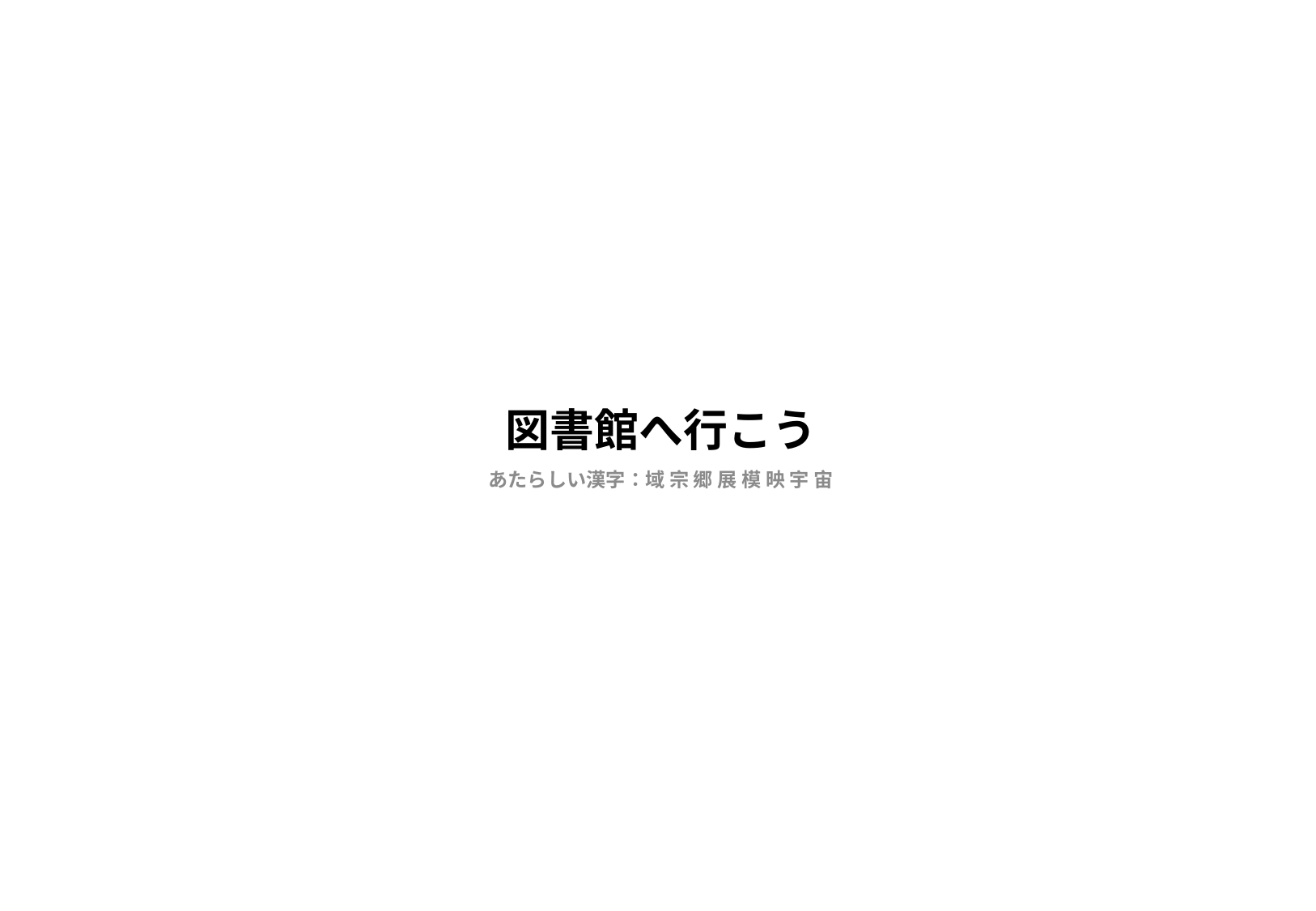

# 図書館へ行こう
あたらしい漢字：域 宗 郷 展 模 映 宇 宙